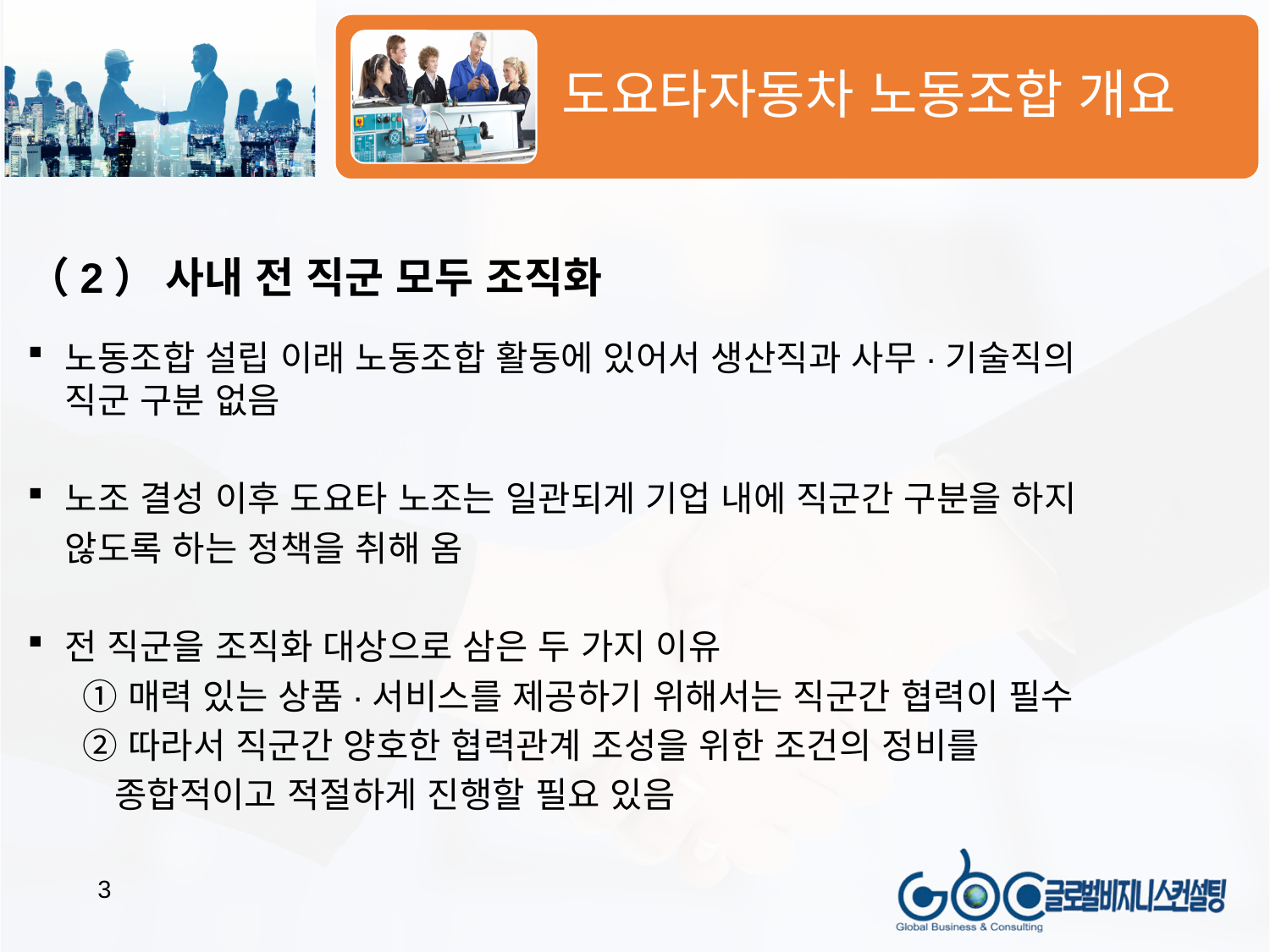

도요타자동차 노동조합 개요
（2） 사내 전 직군 모두 조직화

노동조합 설립 이래 노동조합 활동에 있어서 생산직과 사무·기술직의
직군 구분 없음

노조 결성 이후 도요타 노조는 일관되게 기업 내에 직군간 구분을 하지
않도록 하는 정책을 취해 옴

전 직군을 조직화 대상으로 삼은 두 가지 이유
　  ① 매력 있는 상품·서비스를 제공하기 위해서는 직군간 협력이 필수
　  ② 따라서 직군간 양호한 협력관계 조성을 위한 조건의 정비를
종합적이고 적절하게 진행할 필요 있음
3